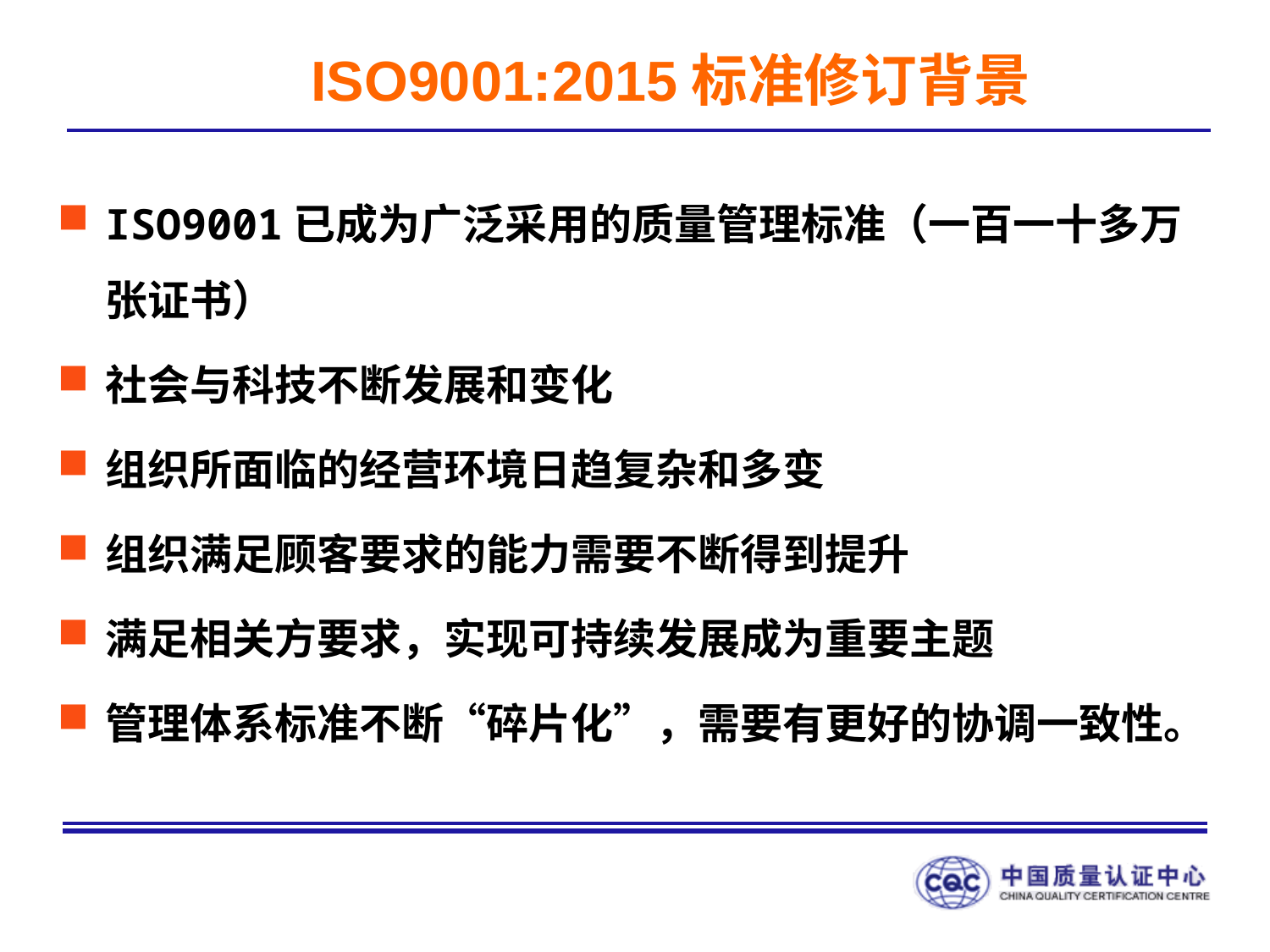

ISO9001:2015标准修订背景
ISO9001已成为广泛采用的质量管理标准（一百一十多万张证书）
社会与科技不断发展和变化
组织所面临的经营环境日趋复杂和多变
组织满足顾客要求的能力需要不断得到提升
满足相关方要求，实现可持续发展成为重要主题
管理体系标准不断“碎片化”，需要有更好的协调一致性。